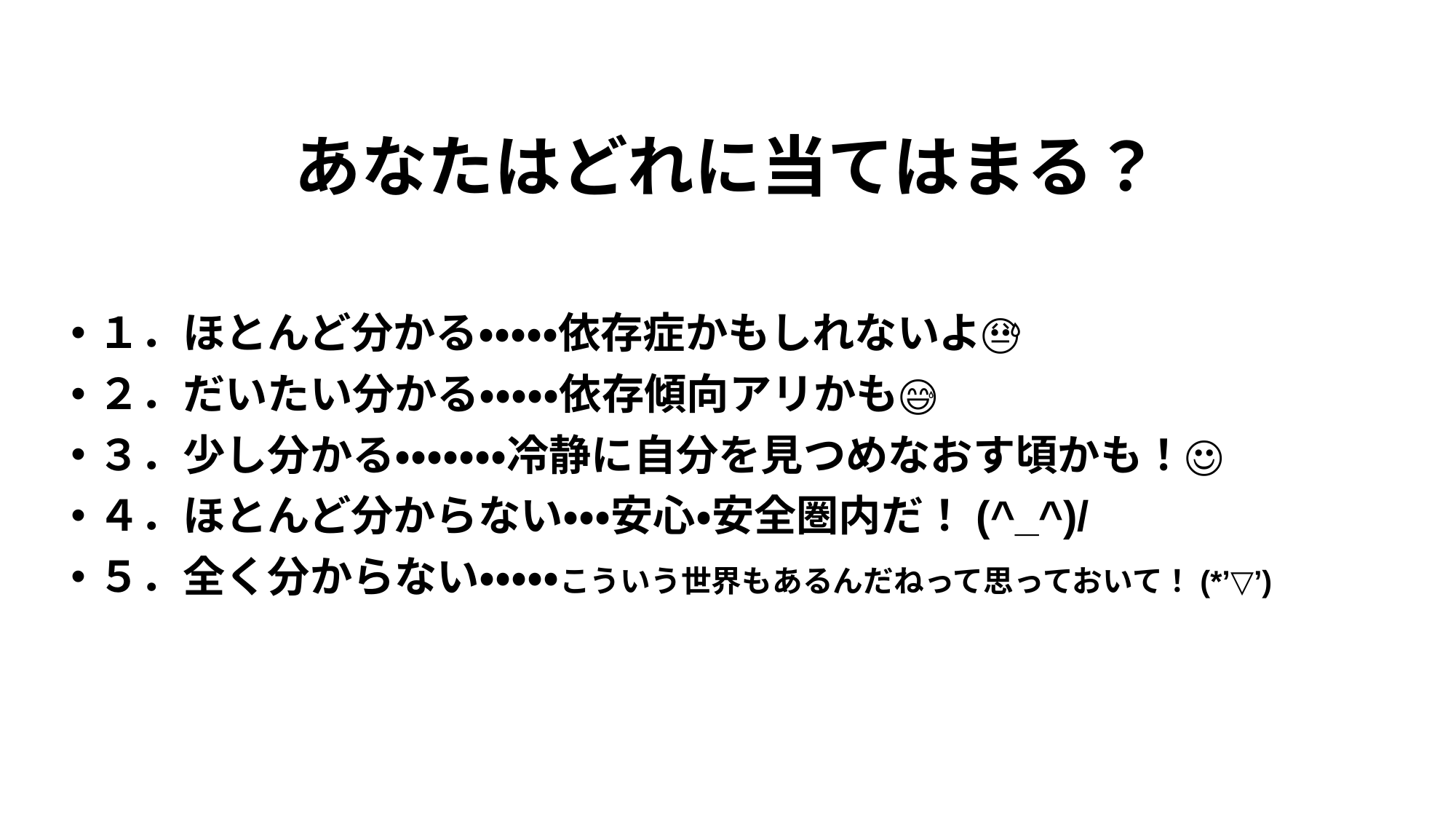

# あなたはどれに当てはまる？
１．ほとんど分かる・・・・・依存症かもしれないよ😓
２．だいたい分かる・・・・・依存傾向アリかも😅
３．少し分かる・・・・・・・冷静に自分を見つめなおす頃かも！☺
４．ほとんど分からない・・・安心・安全圏内だ！(^_^)/
５．全く分からない・・・・・こういう世界もあるんだねって思っておいて！(*’▽’)